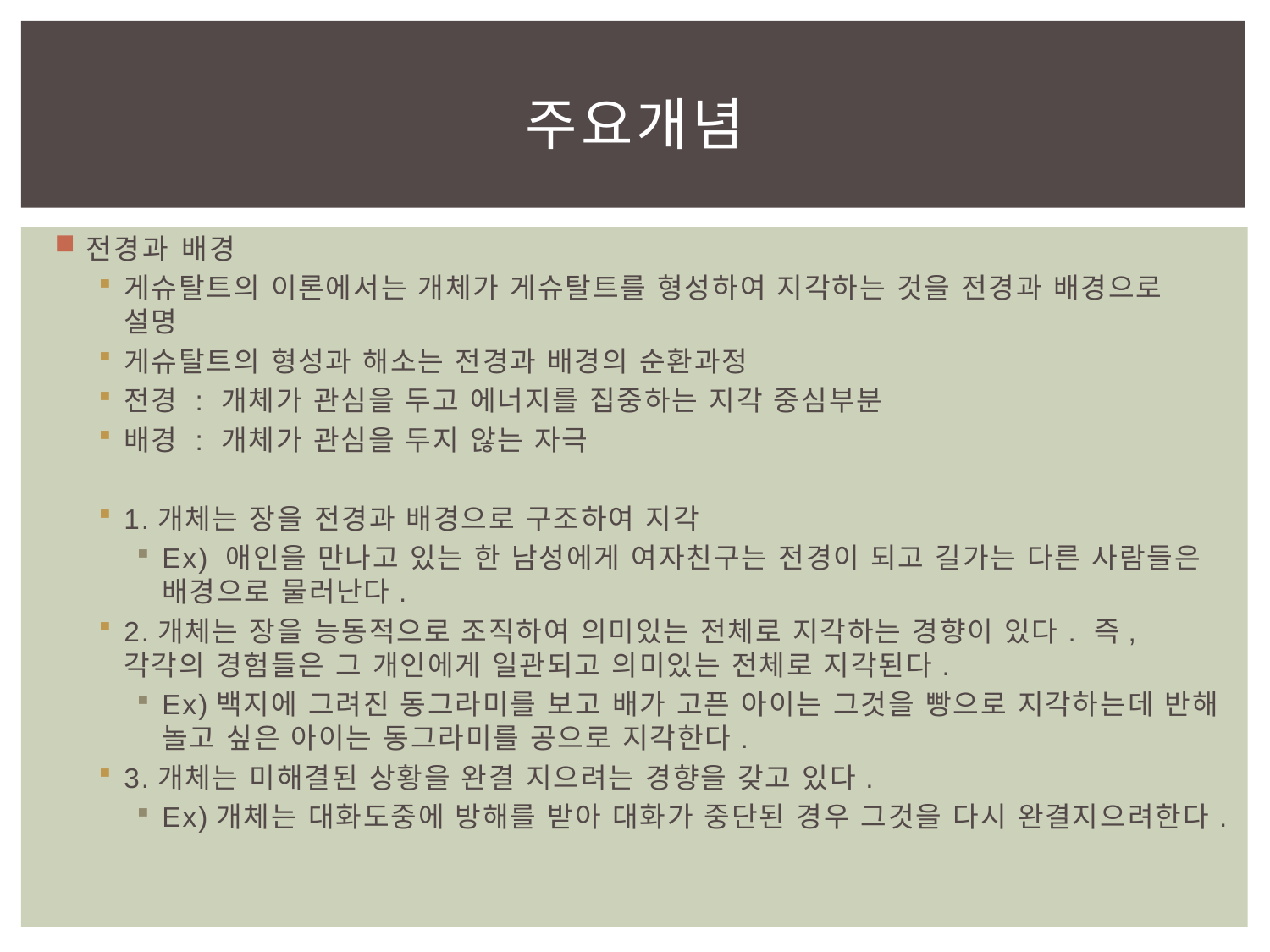

# 주요개념
전경과 배경
게슈탈트의 이론에서는 개체가 게슈탈트를 형성하여 지각하는 것을 전경과 배경으로 설명
게슈탈트의 형성과 해소는 전경과 배경의 순환과정
전경 : 개체가 관심을 두고 에너지를 집중하는 지각 중심부분
배경 : 개체가 관심을 두지 않는 자극

1.개체는 장을 전경과 배경으로 구조하여 지각
Ex) 애인을 만나고 있는 한 남성에게 여자친구는 전경이 되고 길가는 다른 사람들은 배경으로 물러난다.
2.개체는 장을 능동적으로 조직하여 의미있는 전체로 지각하는 경향이 있다. 즉, 각각의 경험들은 그 개인에게 일관되고 의미있는 전체로 지각된다.
Ex)백지에 그려진 동그라미를 보고 배가 고픈 아이는 그것을 빵으로 지각하는데 반해 놀고 싶은 아이는 동그라미를 공으로 지각한다.
3.개체는 미해결된 상황을 완결 지으려는 경향을 갖고 있다.
Ex)개체는 대화도중에 방해를 받아 대화가 중단된 경우 그것을 다시 완결지으려한다.